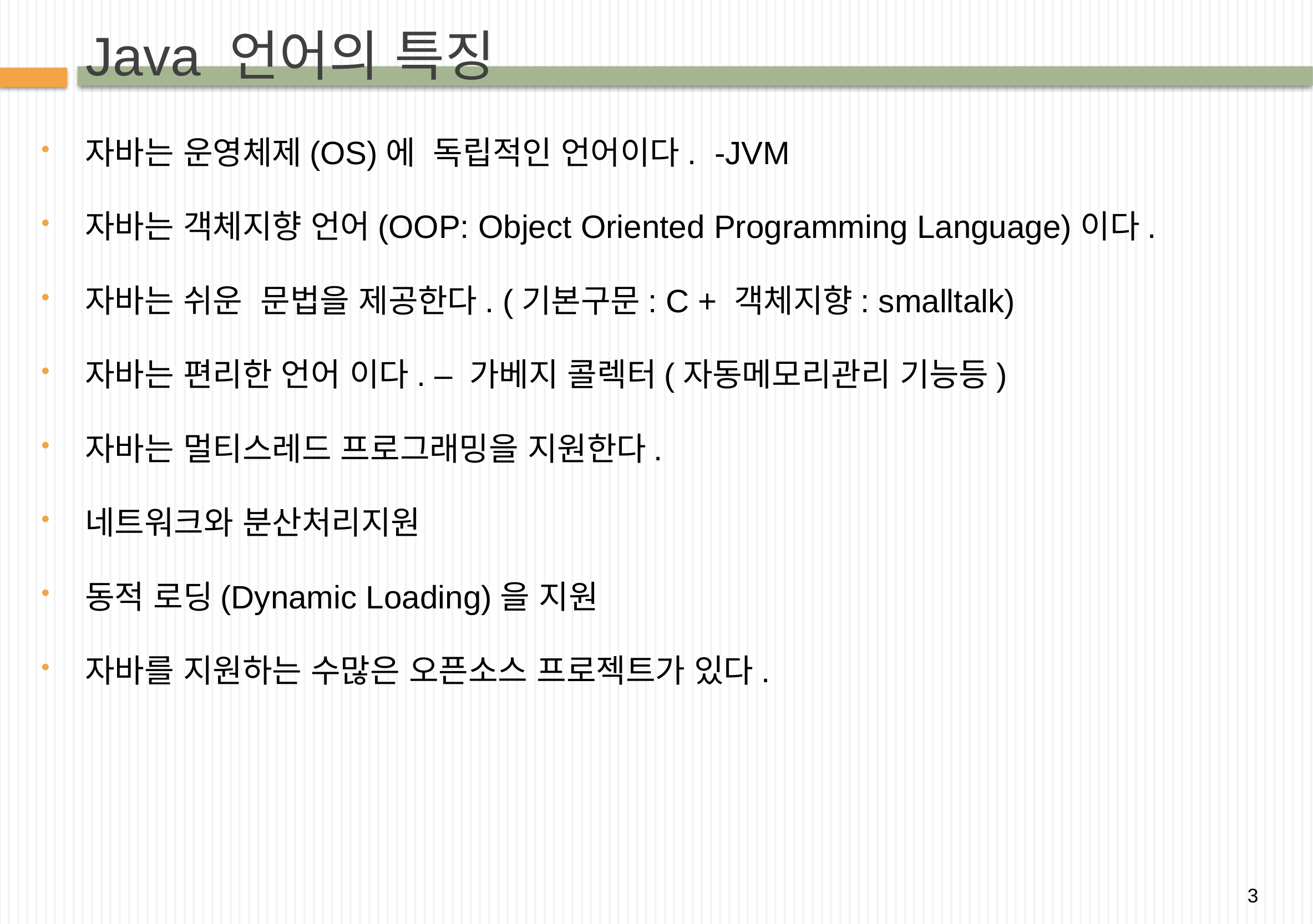

# Java 언어의 특징
자바는 운영체제(OS)에  독립적인 언어이다.  -JVM
자바는 객체지향 언어(OOP: Object Oriented Programming Language)이다.
자바는 쉬운  문법을 제공한다. (기본구문: C + 객체지향: smalltalk)
자바는 편리한 언어 이다. – 가베지 콜렉터(자동메모리관리 기능등)
자바는 멀티스레드 프로그래밍을 지원한다.
네트워크와 분산처리지원
동적 로딩(Dynamic Loading)을 지원
자바를 지원하는 수많은 오픈소스 프로젝트가 있다.
3